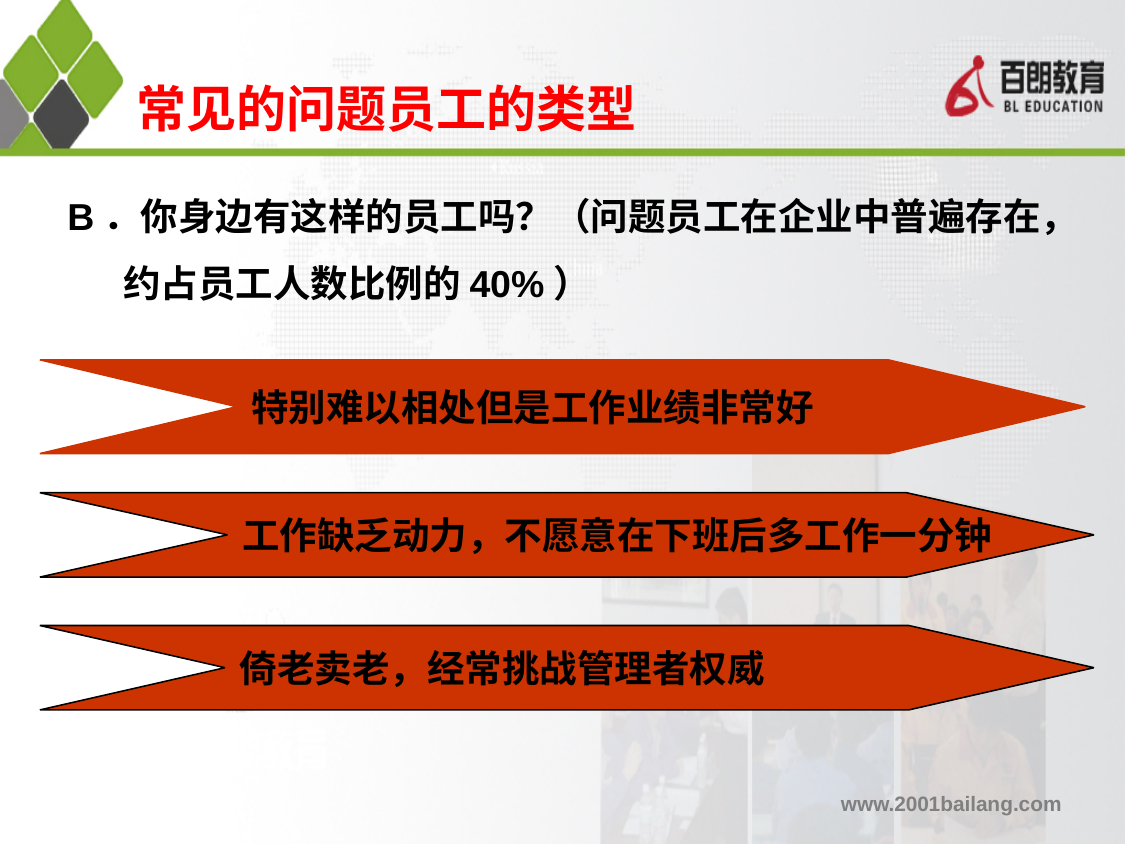

# 常见的问题员工的类型
B．你身边有这样的员工吗？（问题员工在企业中普遍存在，约占员工人数比例的40%）
特别难以相处但是工作业绩非常好
工作缺乏动力，不愿意在下班后多工作一分钟
倚老卖老，经常挑战管理者权威